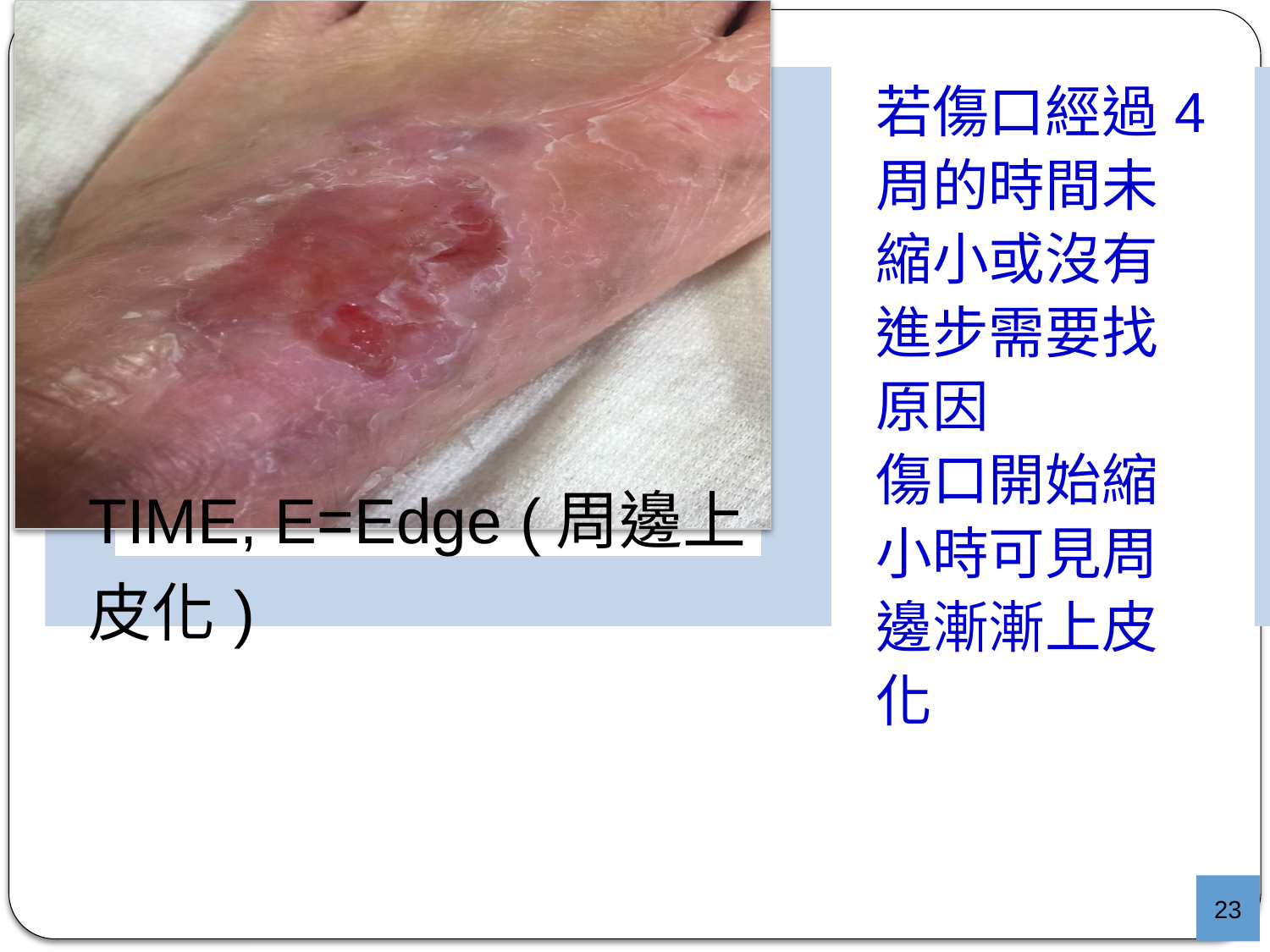

TIME, E=Edge (周邊上皮化)
若傷口經過4周的時間未縮小或沒有進步需要找原因
傷口開始縮小時可見周邊漸漸上皮化

23